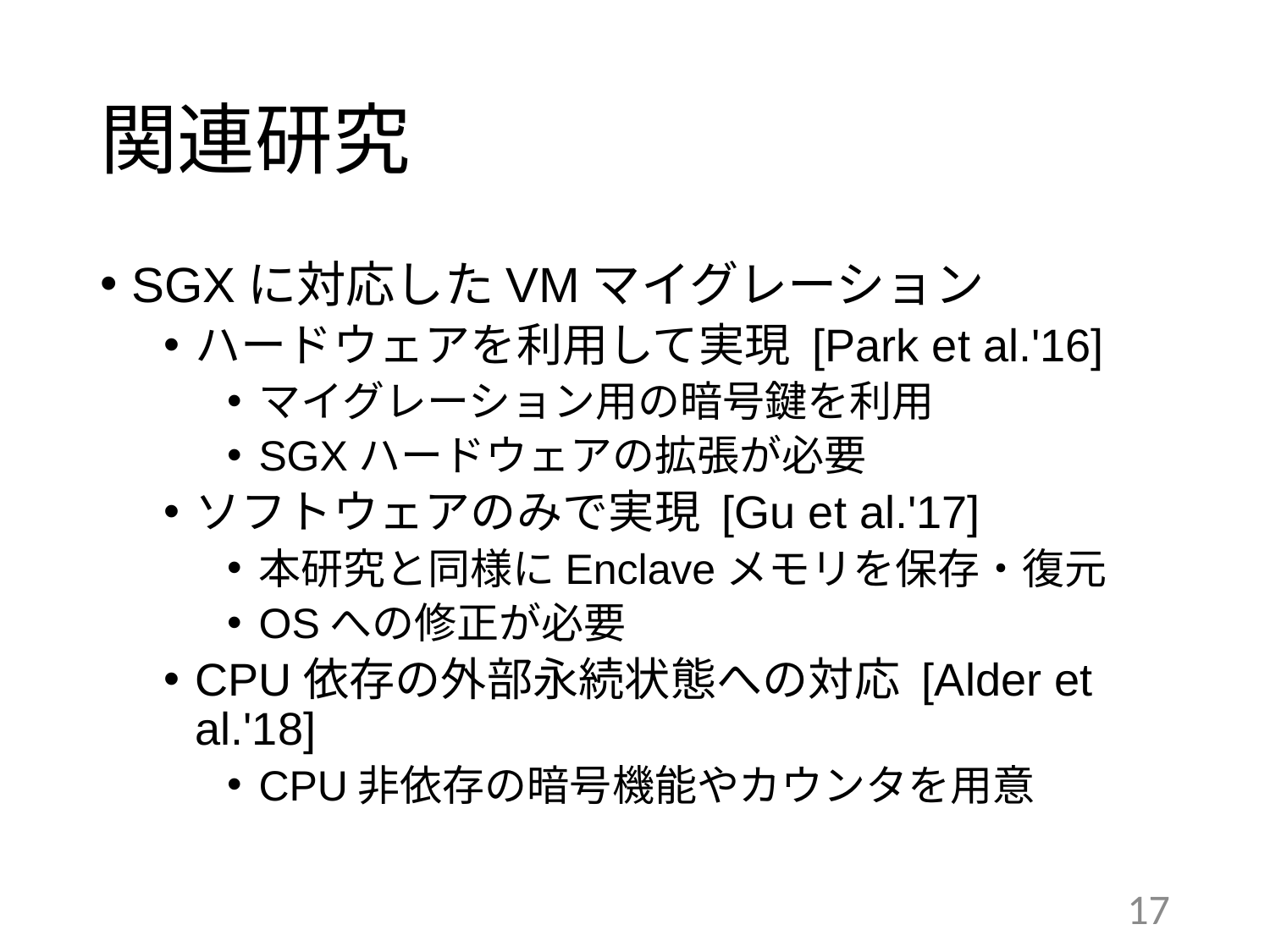

# 関連研究
SGXに対応したVMマイグレーション
ハードウェアを利用して実現 [Park et al.'16]
マイグレーション用の暗号鍵を利用
SGXハードウェアの拡張が必要
ソフトウェアのみで実現 [Gu et al.'17]
本研究と同様にEnclaveメモリを保存・復元
OSへの修正が必要
CPU依存の外部永続状態への対応 [Alder et al.'18]
CPU非依存の暗号機能やカウンタを用意
17